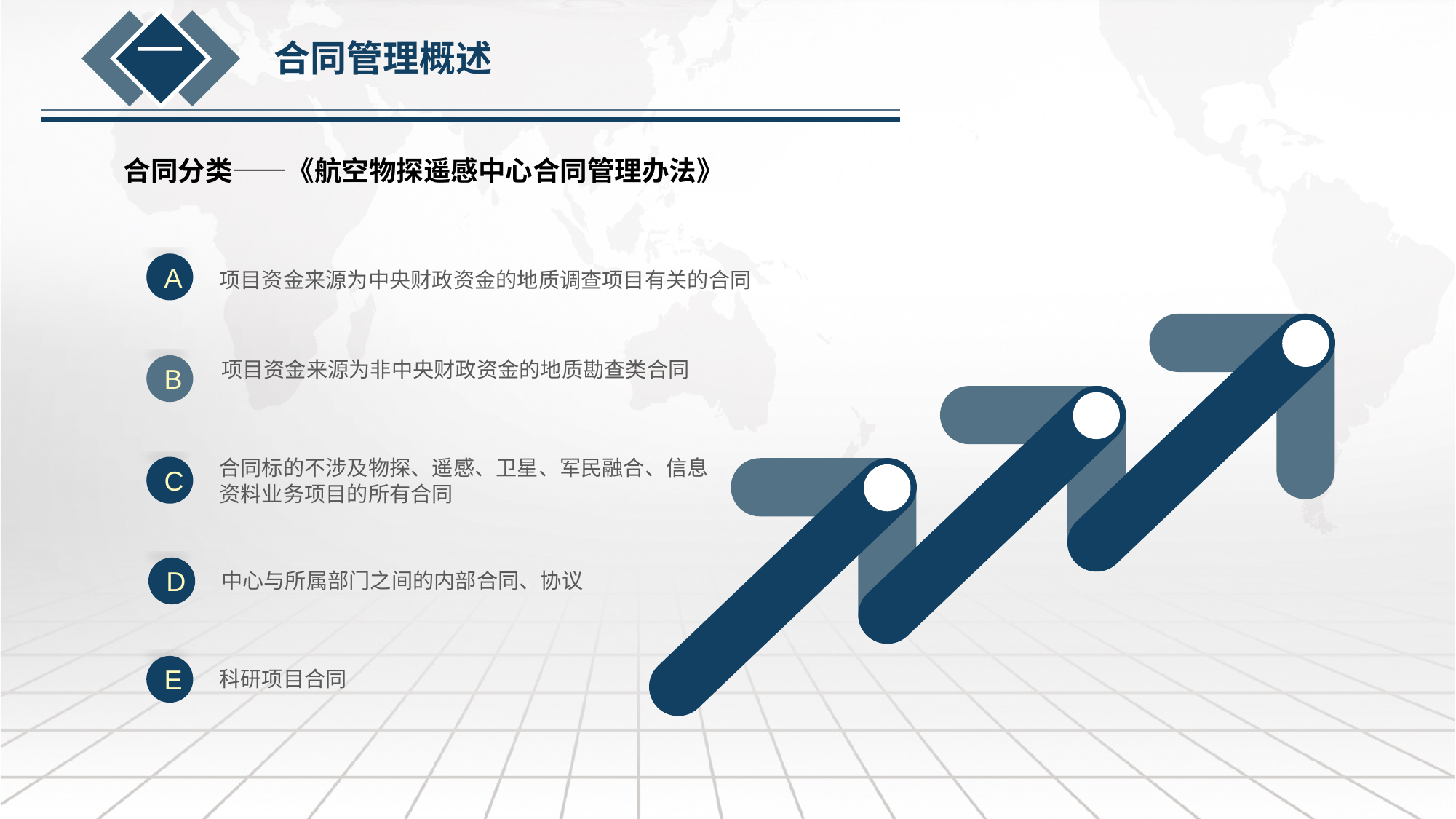

一

合同管理概述
合同分类——《航空物探遥感中心合同管理办法》
A
项目资金来源为中央财政资金的地质调查项目有关的合同

项目资金来源为非中央财政资金的地质勘查类合同
B

合同标的不涉及物探、遥感、卫星、军民融合、信息资料业务项目的所有合同

C

D
中心与所属部门之间的内部合同、协议
E
科研项目合同